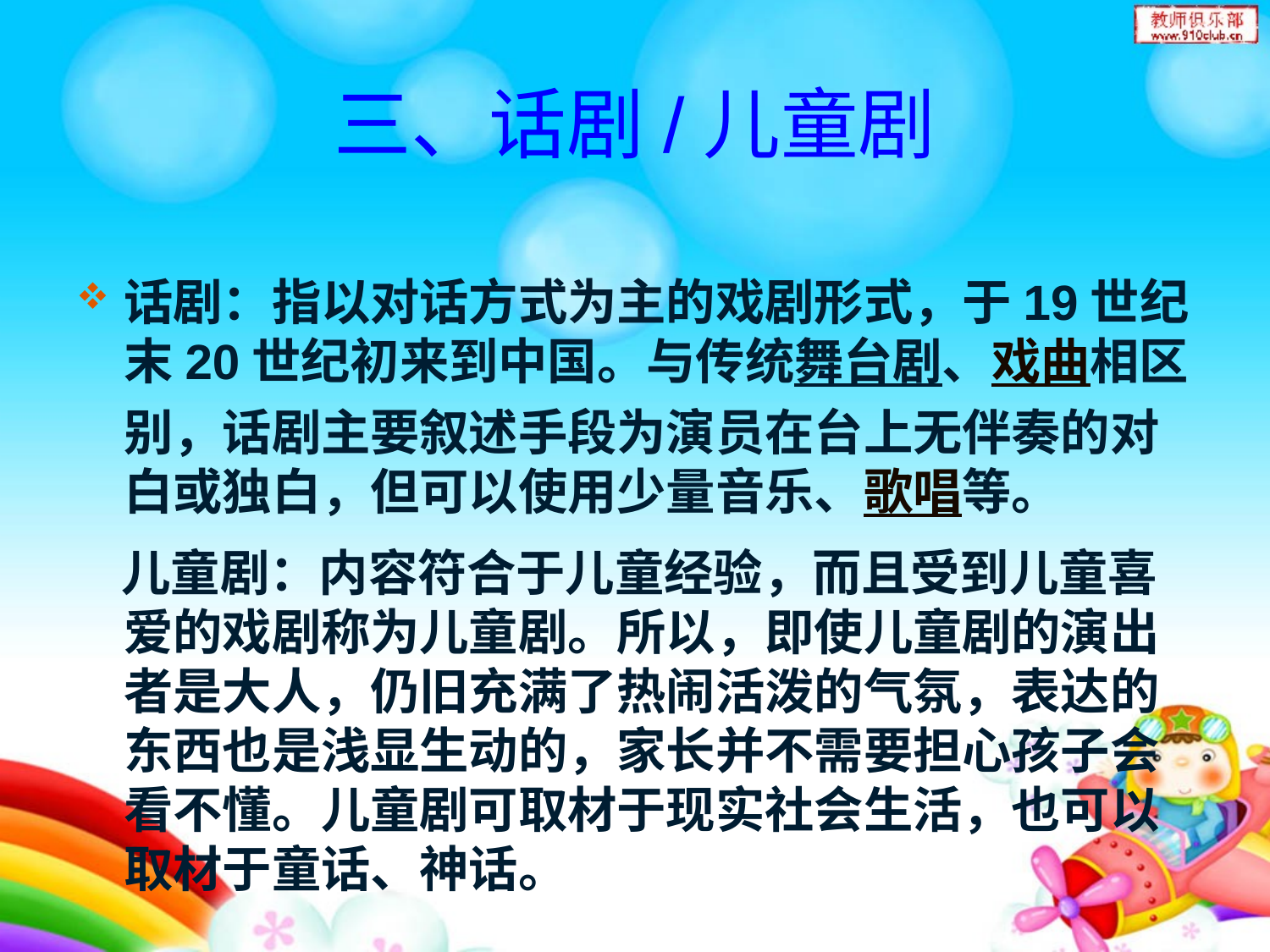

# 三、话剧/儿童剧
话剧：指以对话方式为主的戏剧形式，于19世纪末20世纪初来到中国。与传统舞台剧、戏曲相区别，话剧主要叙述手段为演员在台上无伴奏的对白或独白，但可以使用少量音乐、歌唱等。
   儿童剧：内容符合于儿童经验，而且受到儿童喜爱的戏剧称为儿童剧。所以，即使儿童剧的演出者是大人，仍旧充满了热闹活泼的气氛，表达的东西也是浅显生动的，家长并不需要担心孩子会看不懂。儿童剧可取材于现实社会生活，也可以取材于童话、神话。